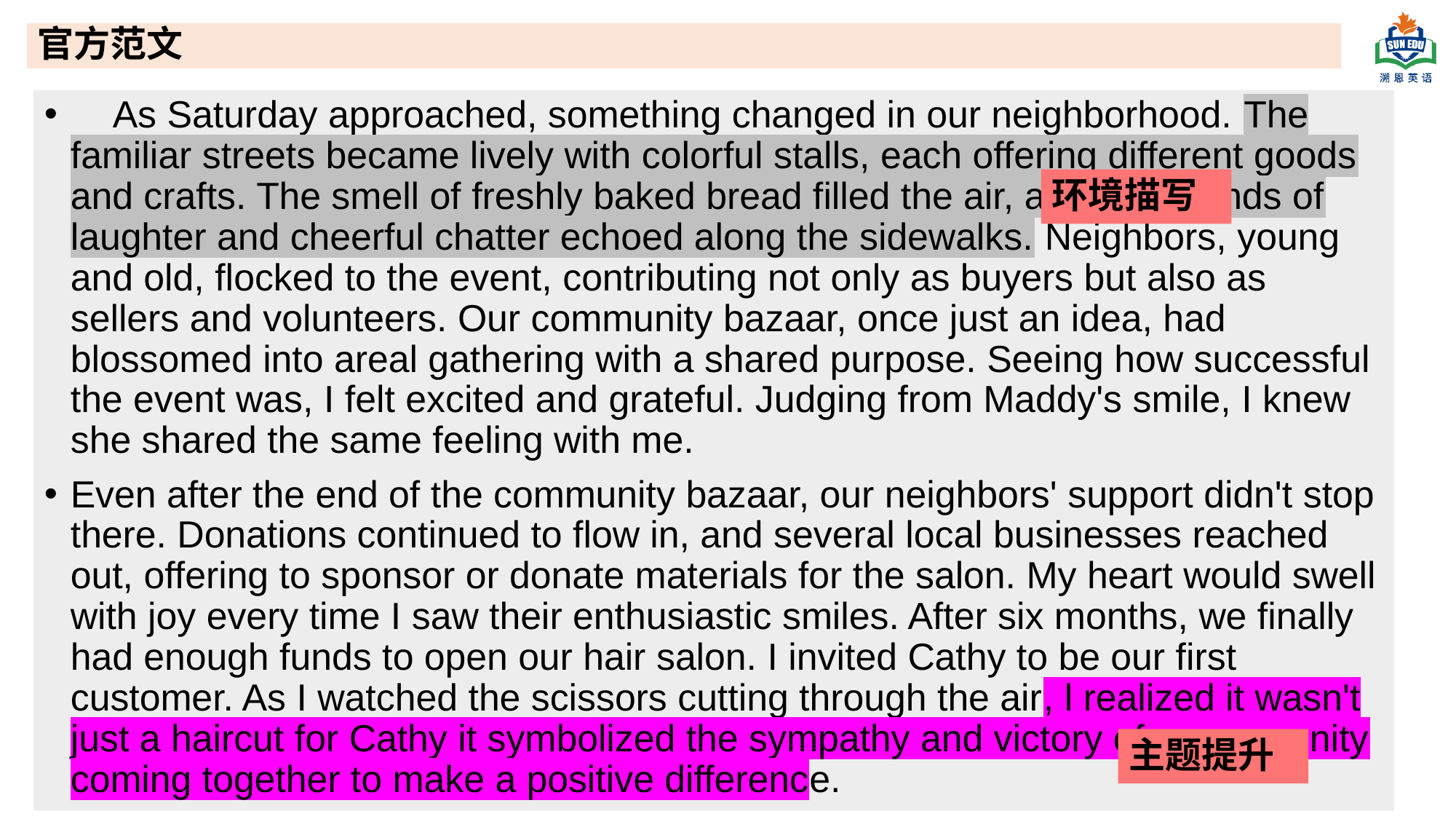

# 官方范文
    As Saturday approached, something changed in our neighborhood. The familiar streets became lively with colorful stalls, each offering different goods and crafts. The smell of freshly baked bread filled the air, and the sounds of laughter and cheerful chatter echoed along the sidewalks. Neighbors, young and old, flocked to the event, contributing not only as buyers but also as sellers and volunteers. Our community bazaar, once just an idea, had blossomed into areal gathering with a shared purpose. Seeing how successful the event was, I felt excited and grateful. Judging from Maddy's smile, I knew she shared the same feeling with me.
Even after the end of the community bazaar, our neighbors' support didn't stop there. Donations continued to flow in, and several local businesses reached out, offering to sponsor or donate materials for the salon. My heart would swell with joy every time I saw their enthusiastic smiles. After six months, we finally had enough funds to open our hair salon. I invited Cathy to be our first customer. As I watched the scissors cutting through the air, l realized it wasn't just a haircut for Cathy it symbolized the sympathy and victory of a community coming together to make a positive difference.
环境描写
主题提升